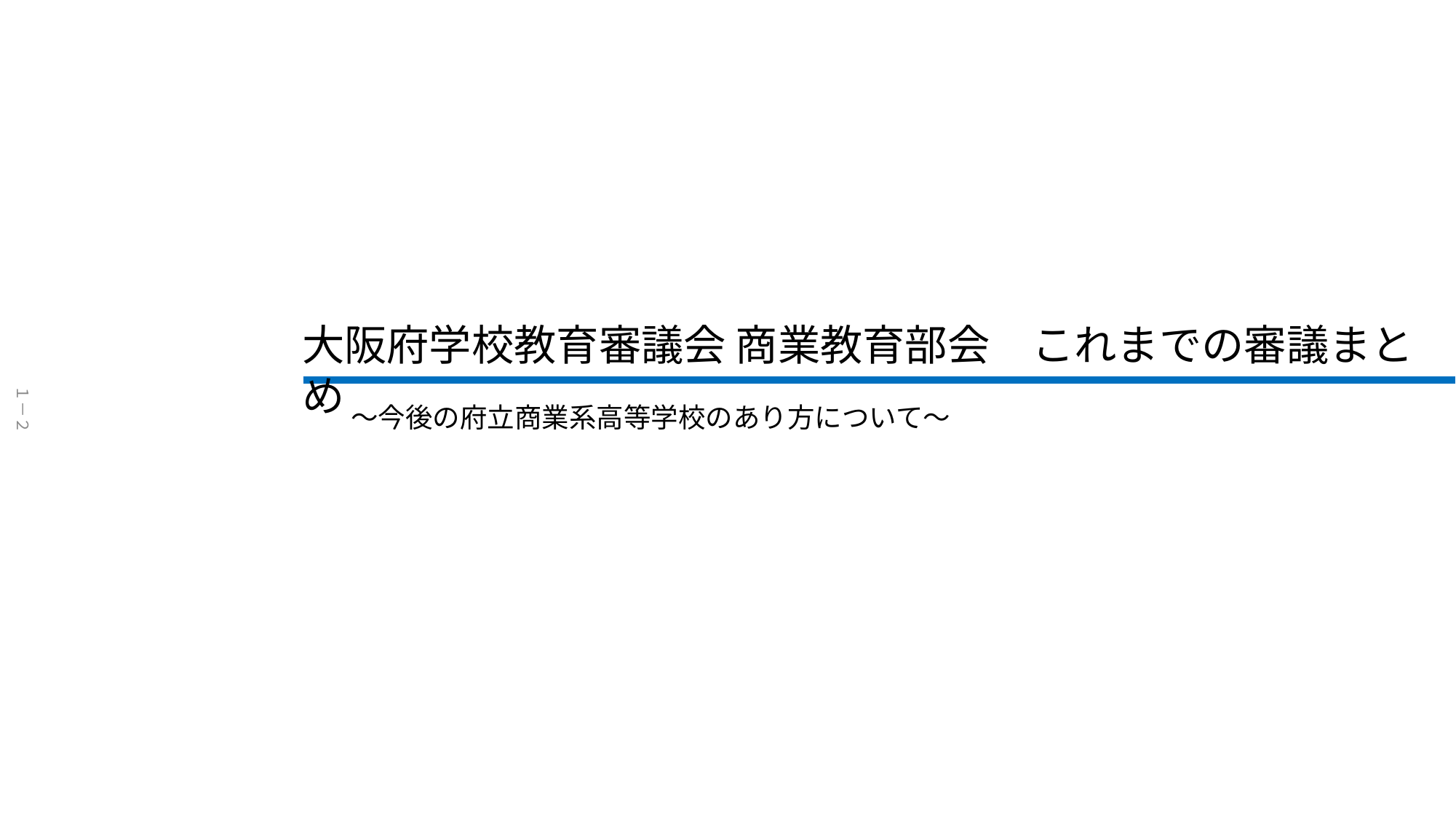

大阪府学校教育審議会 商業教育部会　これまでの審議まとめ
～今後の府立商業系高等学校のあり方について～
１－２